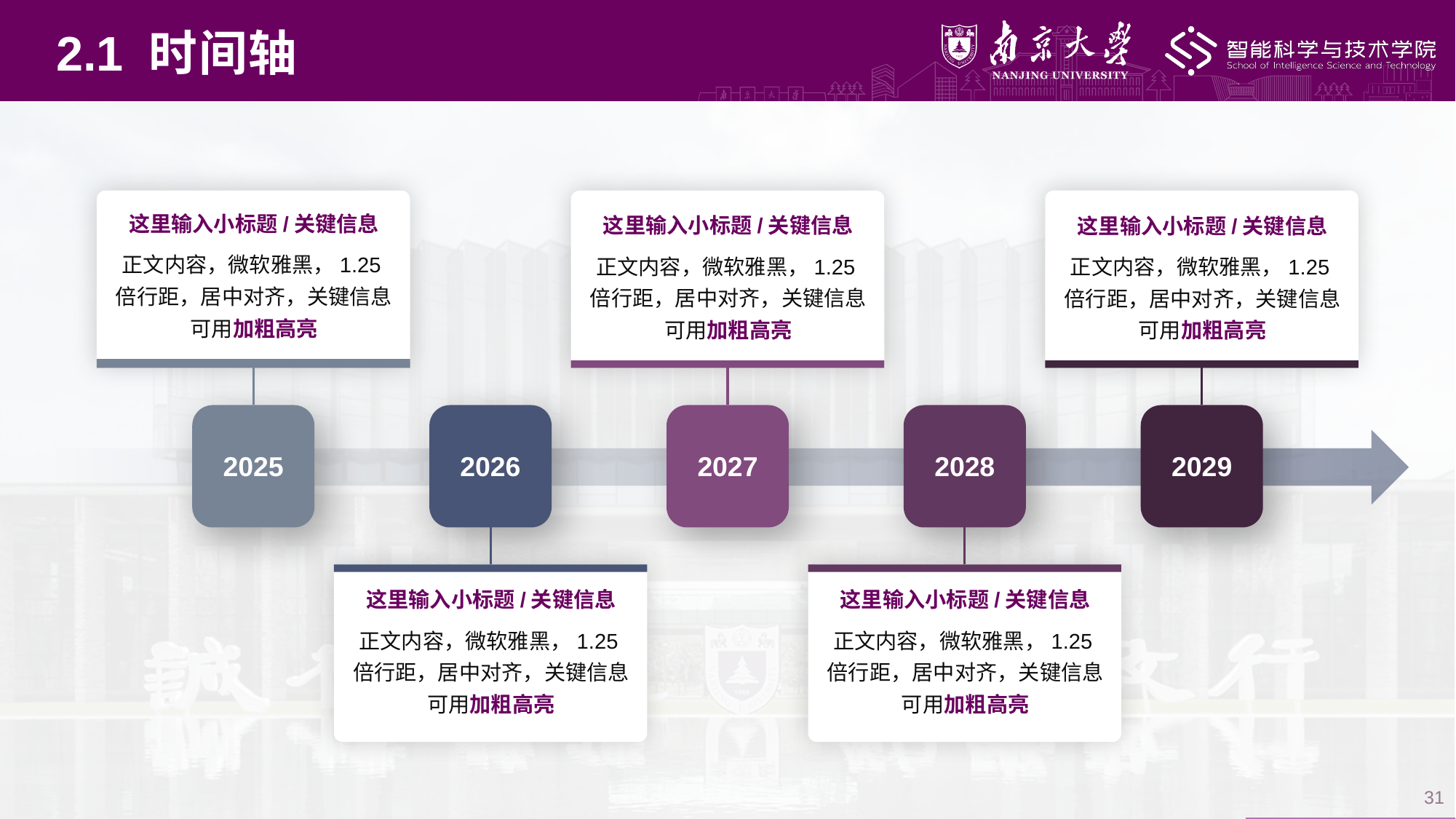

2.1 时间轴

这里输入小标题/关键信息
正文内容，微软雅黑，1.25倍行距，居中对齐，关键信息可用加粗高亮

这里输入小标题/关键信息
正文内容，微软雅黑，1.25倍行距，居中对齐，关键信息可用加粗高亮

这里输入小标题/关键信息
正文内容，微软雅黑，1.25倍行距，居中对齐，关键信息可用加粗高亮

2025
2026
2027
2028
2029

这里输入小标题/关键信息
正文内容，微软雅黑，1.25倍行距，居中对齐，关键信息可用加粗高亮

这里输入小标题/关键信息
正文内容，微软雅黑，1.25倍行距，居中对齐，关键信息可用加粗高亮

31